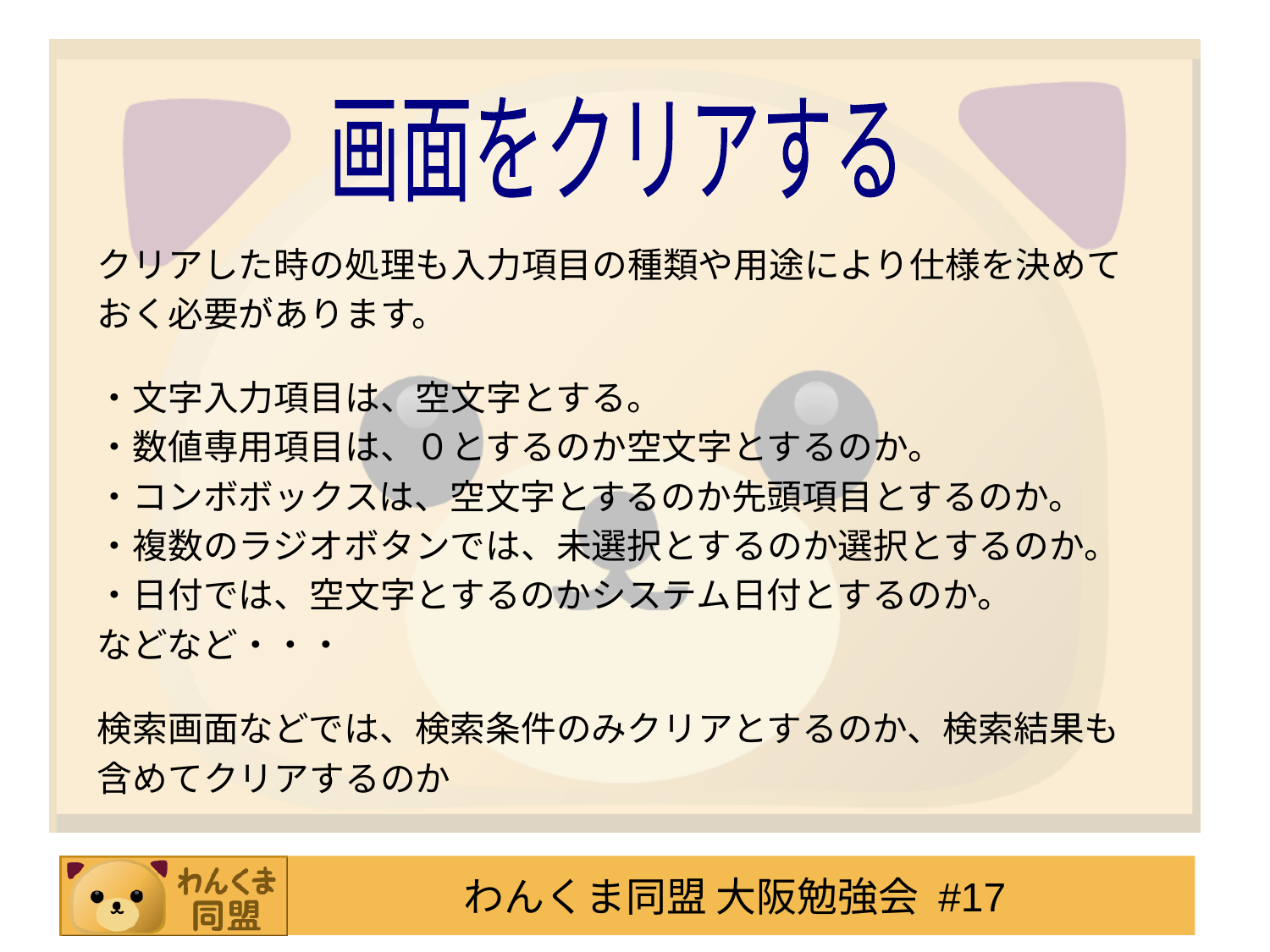

画面をクリアする
クリアした時の処理も入力項目の種類や用途により仕様を決めて
おく必要があります。

・文字入力項目は、空文字とする。
・数値専用項目は、０とするのか空文字とするのか。
・コンボボックスは、空文字とするのか先頭項目とするのか。
・複数のラジオボタンでは、未選択とするのか選択とするのか。
・日付では、空文字とするのかシステム日付とするのか。
などなど・・・

検索画面などでは、検索条件のみクリアとするのか、検索結果も
含めてクリアするのか